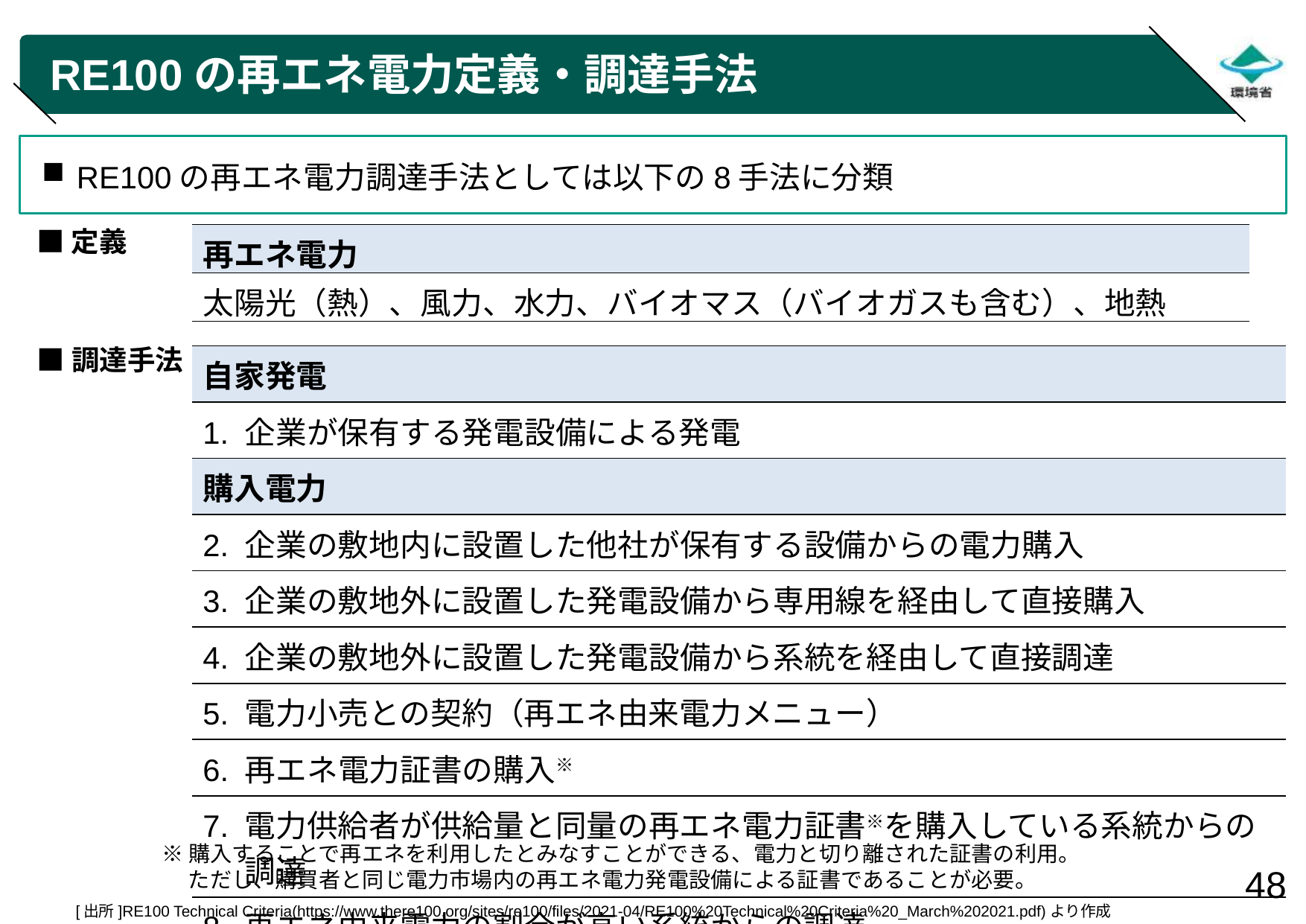

# RE100の再エネ電力定義・調達手法
RE100の再エネ電力調達手法としては以下の8手法に分類
■定義
| 再エネ電力 |
| --- |
| 太陽光（熱）、風力、水力、バイオマス（バイオガスも含む）、地熱 |
■調達手法
| 自家発電 |
| --- |
| 企業が保有する発電設備による発電 |
| 購入電力 |
| 企業の敷地内に設置した他社が保有する設備からの電力購入 |
| 企業の敷地外に設置した発電設備から専用線を経由して直接購入 |
| 企業の敷地外に設置した発電設備から系統を経由して直接調達 |
| 電力小売との契約（再エネ由来電力メニュー） |
| 再エネ電力証書の購入※ |
| 電力供給者が供給量と同量の再エネ電力証書※を購入している系統からの調達 |
| 再エネ由来電力の割合が高い系統からの調達 |
※購入することで再エネを利用したとみなすことができる、電力と切り離された証書の利用。
　 ただし、購買者と同じ電力市場内の再エネ電力発電設備による証書であることが必要。
[出所]RE100 Technical Criteria(https://www.there100.org/sites/re100/files/2021-04/RE100%20Technical%20Criteria%20_March%202021.pdf)より作成